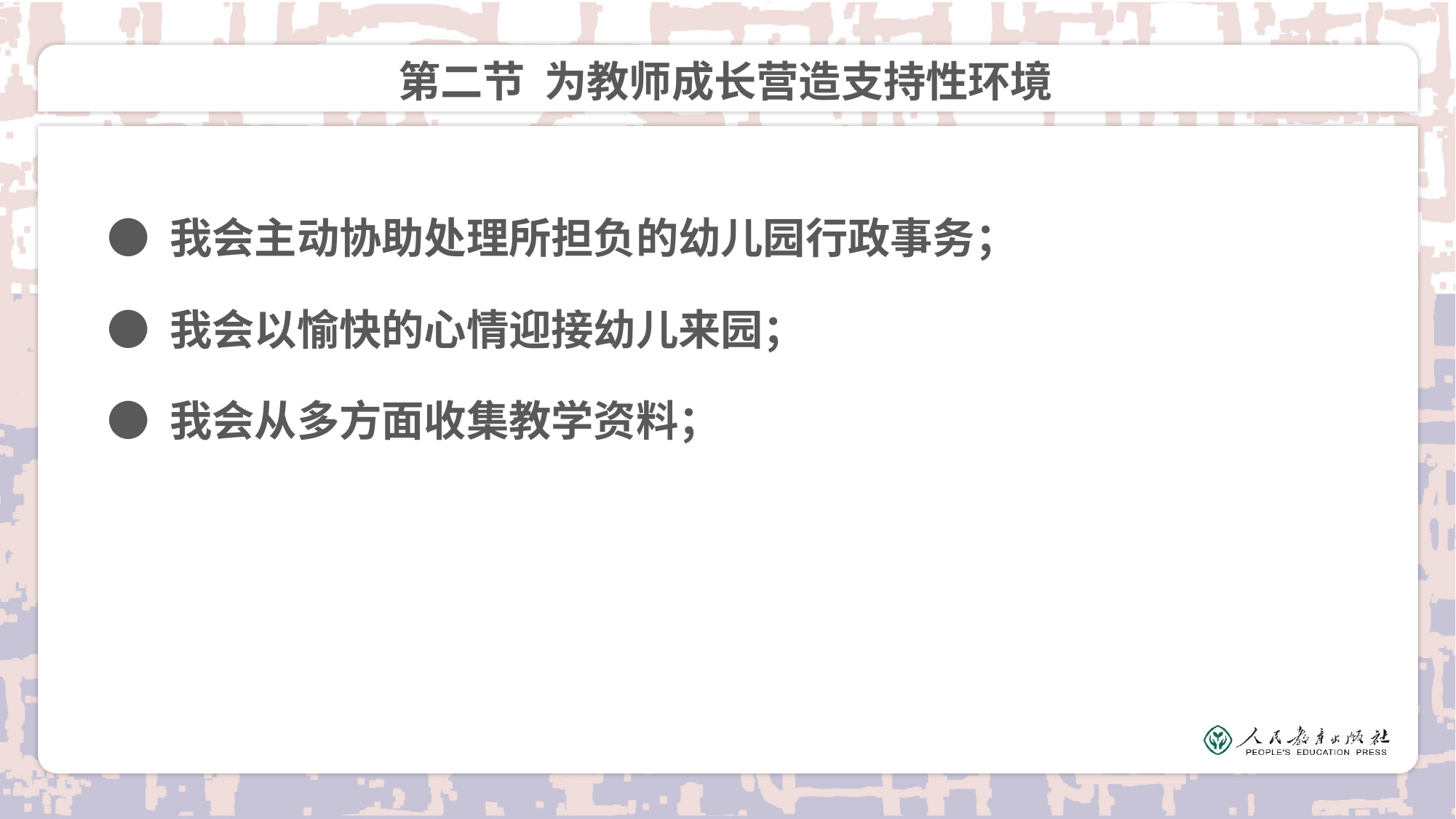

# 第二节  为教师成长营造支持性环境
● 我会主动协助处理所担负的幼儿园行政事务；
● 我会以愉快的心情迎接幼儿来园；
● 我会从多方面收集教学资料；